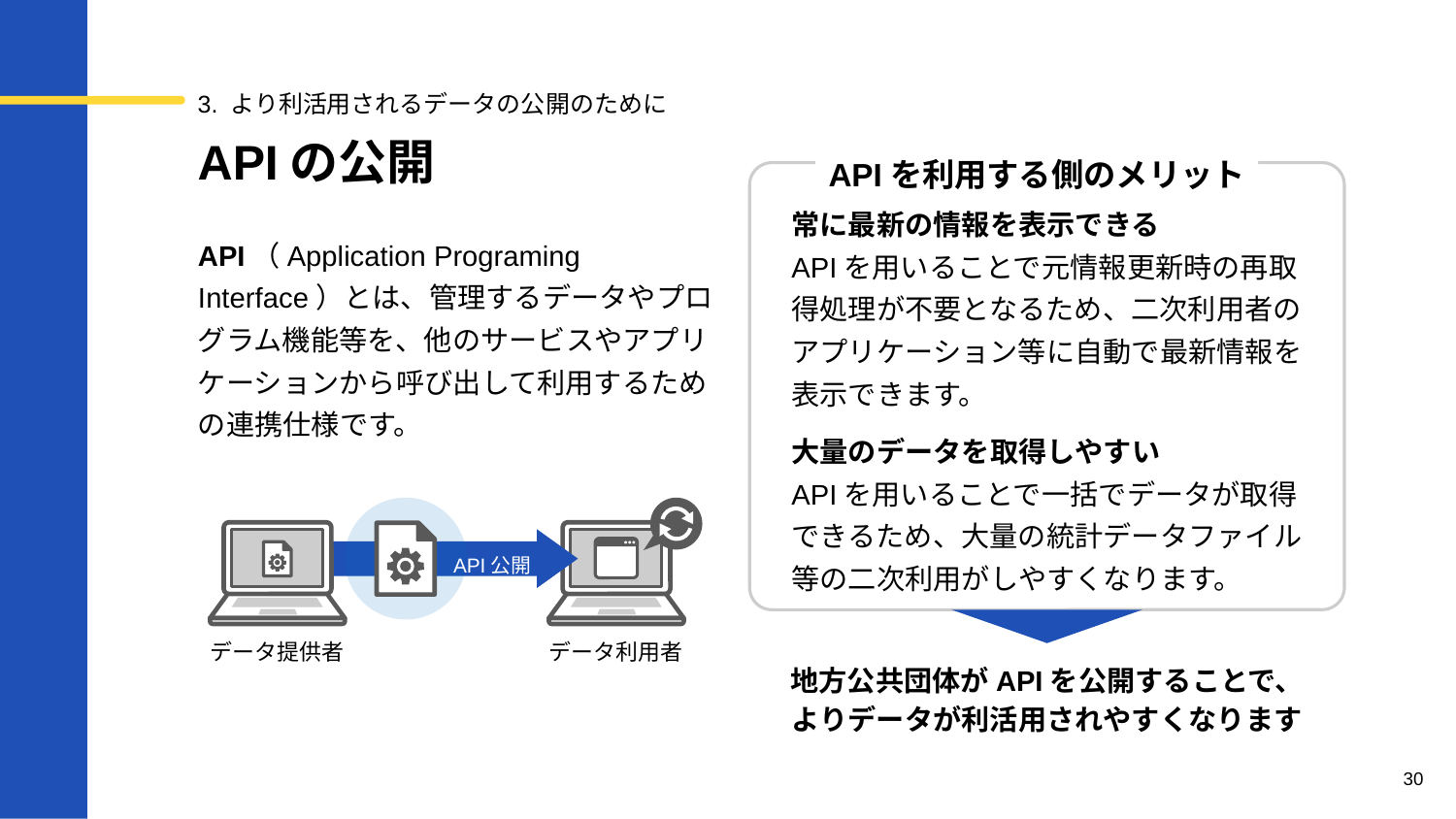

3. より利活用されるデータの公開のために
# APIの公開
APIを利用する側のメリット

常に最新の情報を表示できる
APIを用いることで元情報更新時の再取得処理が不要となるため、二次利用者のアプリケーション等に自動で最新情報を表示できます。
API（Application Programing Interface）とは、管理するデータやプログラム機能等を、他のサービスやアプリケーションから呼び出して利用するための連携仕様です。
大量のデータを取得しやすい
APIを用いることで一括でデータが取得できるため、大量の統計データファイル等の二次利用がしやすくなります。

API公開

データ提供者
データ利用者
地方公共団体がAPIを公開することで、
よりデータが利活用されやすくなります
30